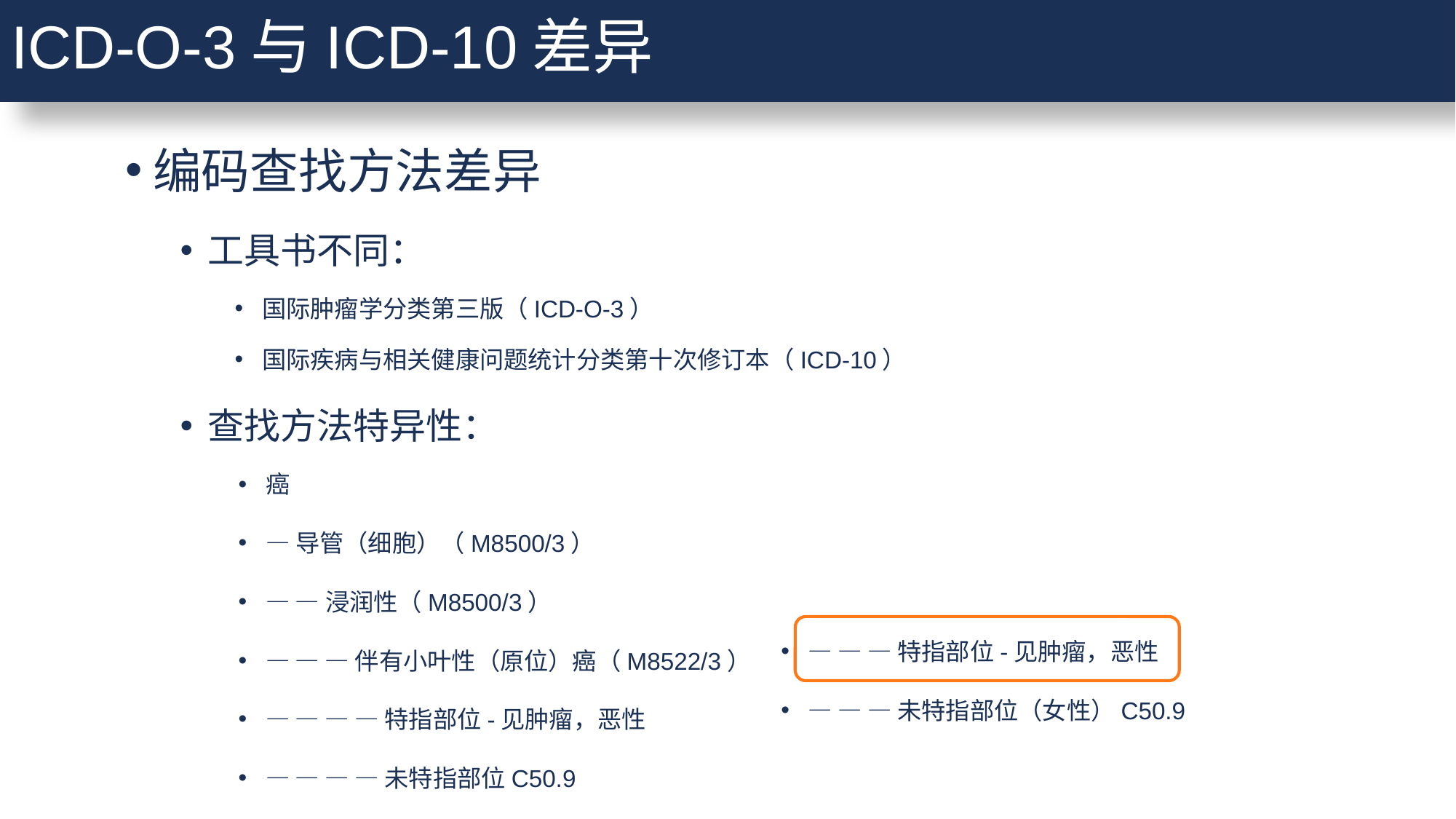

# ICD-O-3与ICD-10差异
编码查找方法差异
工具书不同：
国际肿瘤学分类第三版（ICD-O-3）
国际疾病与相关健康问题统计分类第十次修订本（ICD-10）
查找方法特异性：
癌
—导管（细胞）（M8500/3）
— —浸润性（M8500/3）
— — —伴有小叶性（原位）癌（M8522/3）
— — — —特指部位-见肿瘤，恶性
— — — —未特指部位C50.9

— — —特指部位-见肿瘤，恶性
— — —未特指部位（女性）C50.9